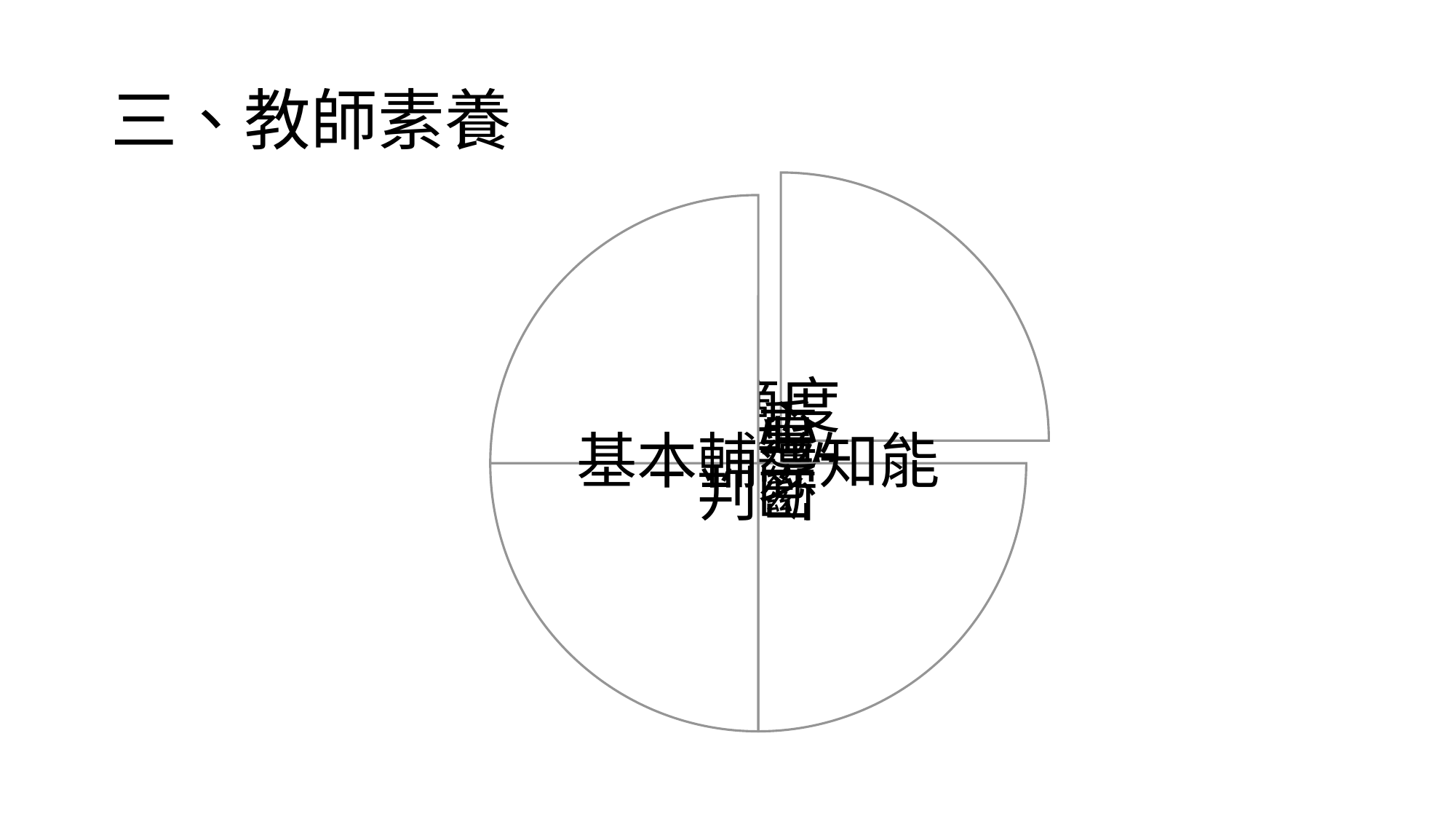

# 三、教師素養
適度
管教
尊重
保密
關心
判斷
基本輔導知能